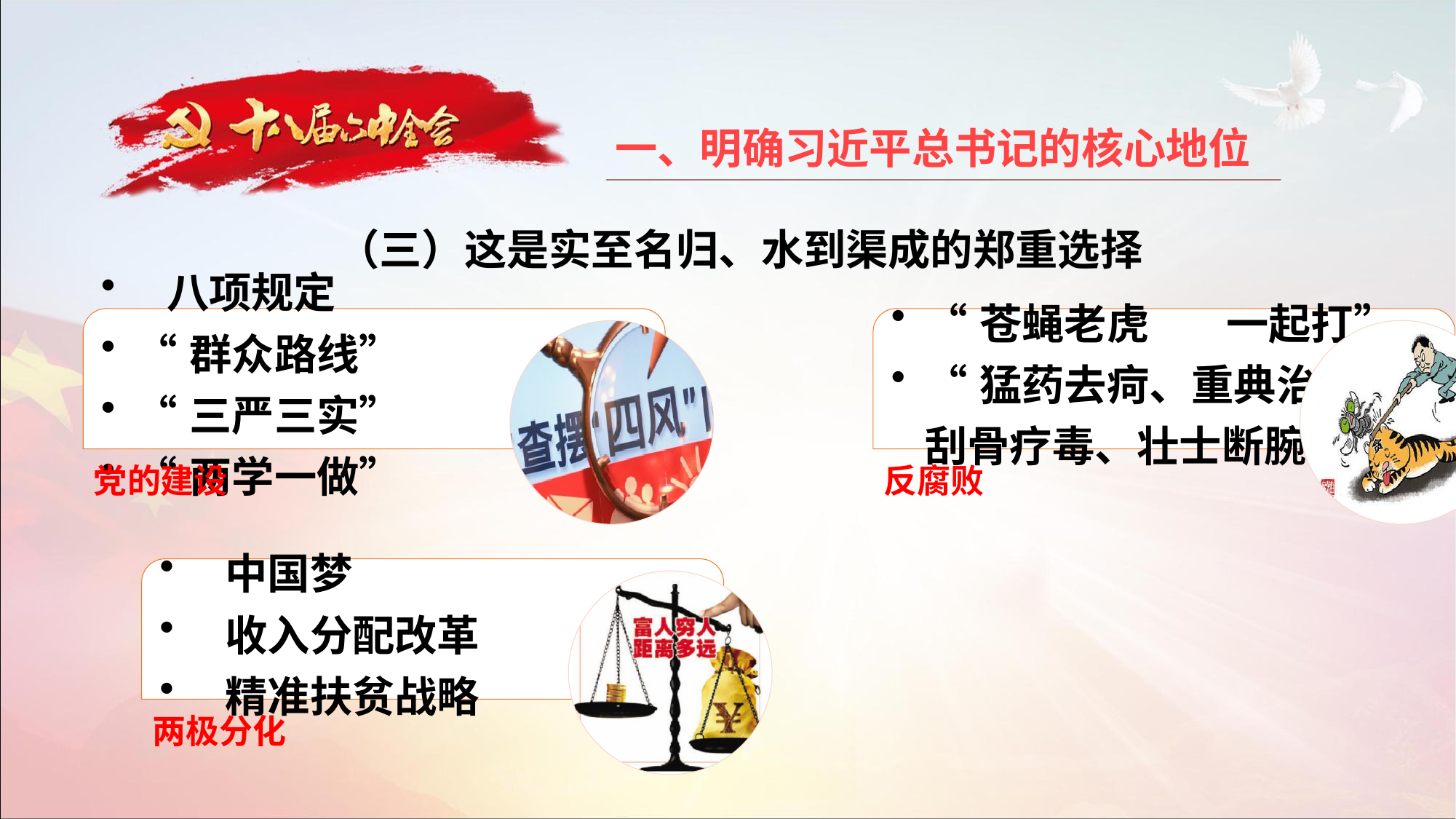

一、明确习近平总书记的核心地位
（三）这是实至名归、水到渠成的郑重选择

党的建设
  八项规定
反腐败
两极分化
  中国梦
  精准扶贫战略
“苍蝇老虎        一起打”
“猛药去疴、重典治乱、刮骨疗毒、壮士断腕”
“群众路线”
“三严三实”
“两学一做”
  收入分配改革